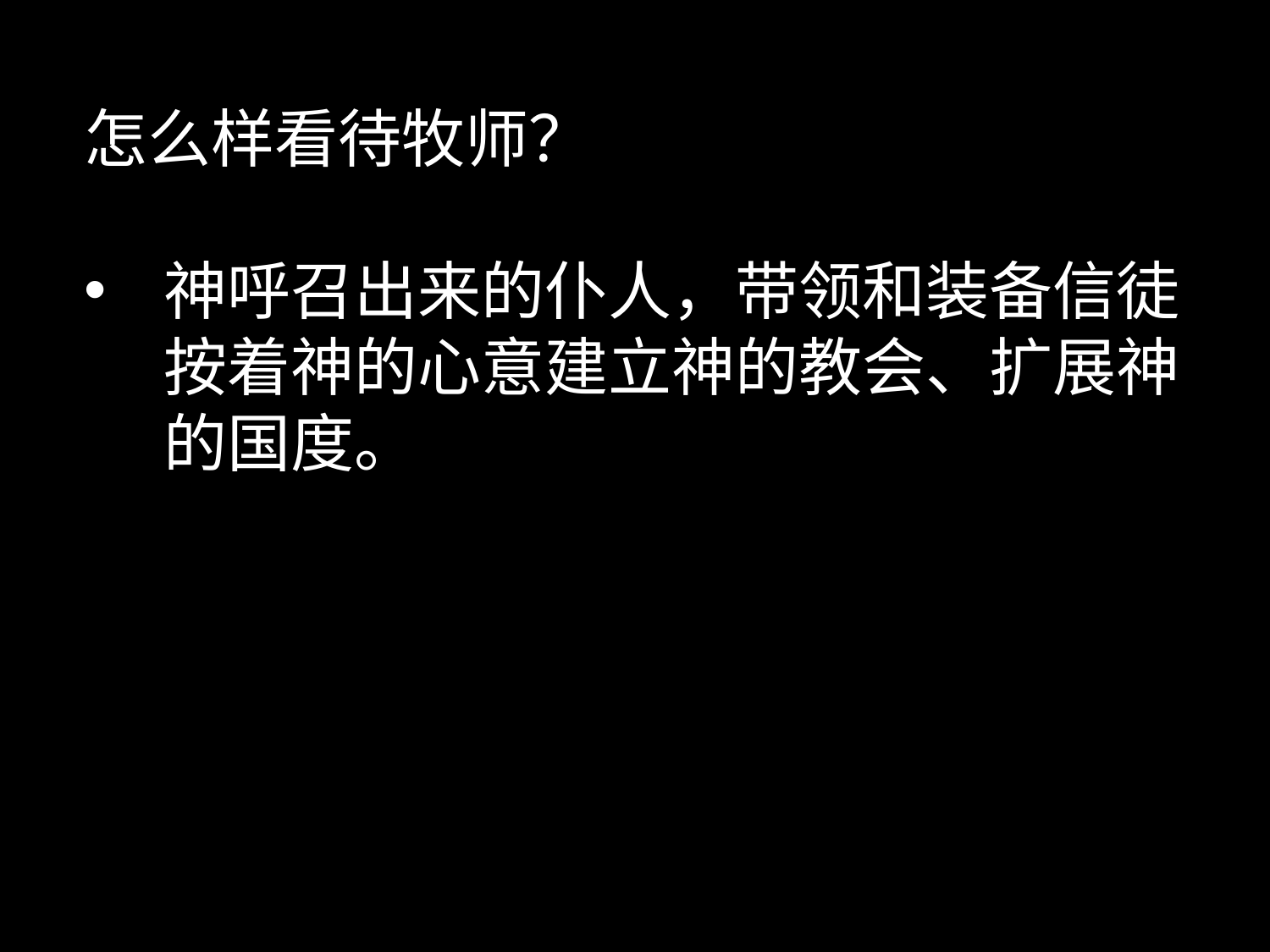

怎么样看待牧师？

神呼召出来的仆人，带领和装备信徒按着神的心意建立神的教会、扩展神的国度。